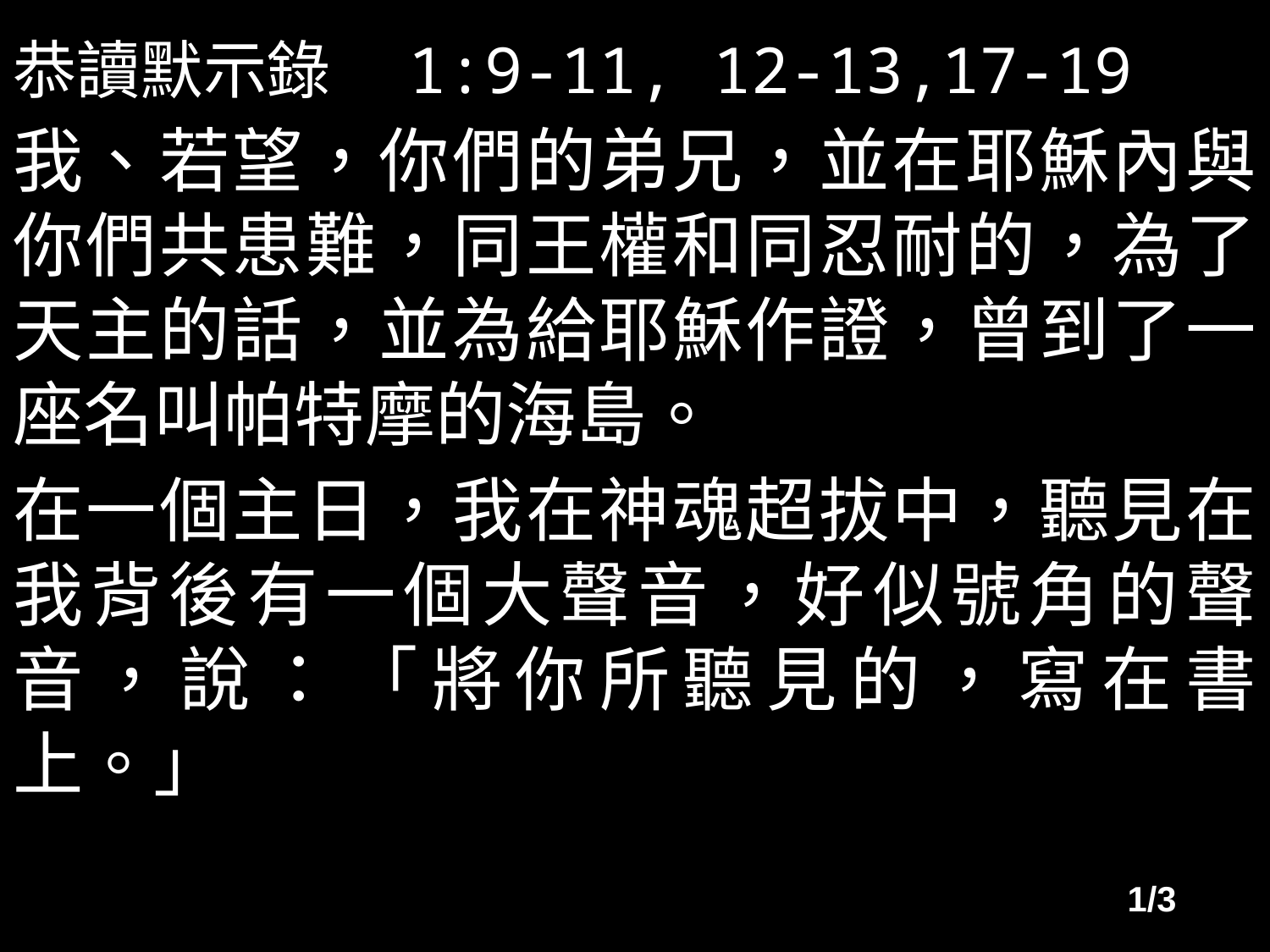

恭讀默示錄　1:9-11, 12-13,17-19
我、若望，你們的弟兄，並在耶穌內與你們共患難，同王權和同忍耐的，為了天主的話，並為給耶穌作證，曾到了一座名叫帕特摩的海島。
在一個主日，我在神魂超拔中，聽見在我背後有一個大聲音，好似號角的聲音，說：「將你所聽見的，寫在書上。」

1/3